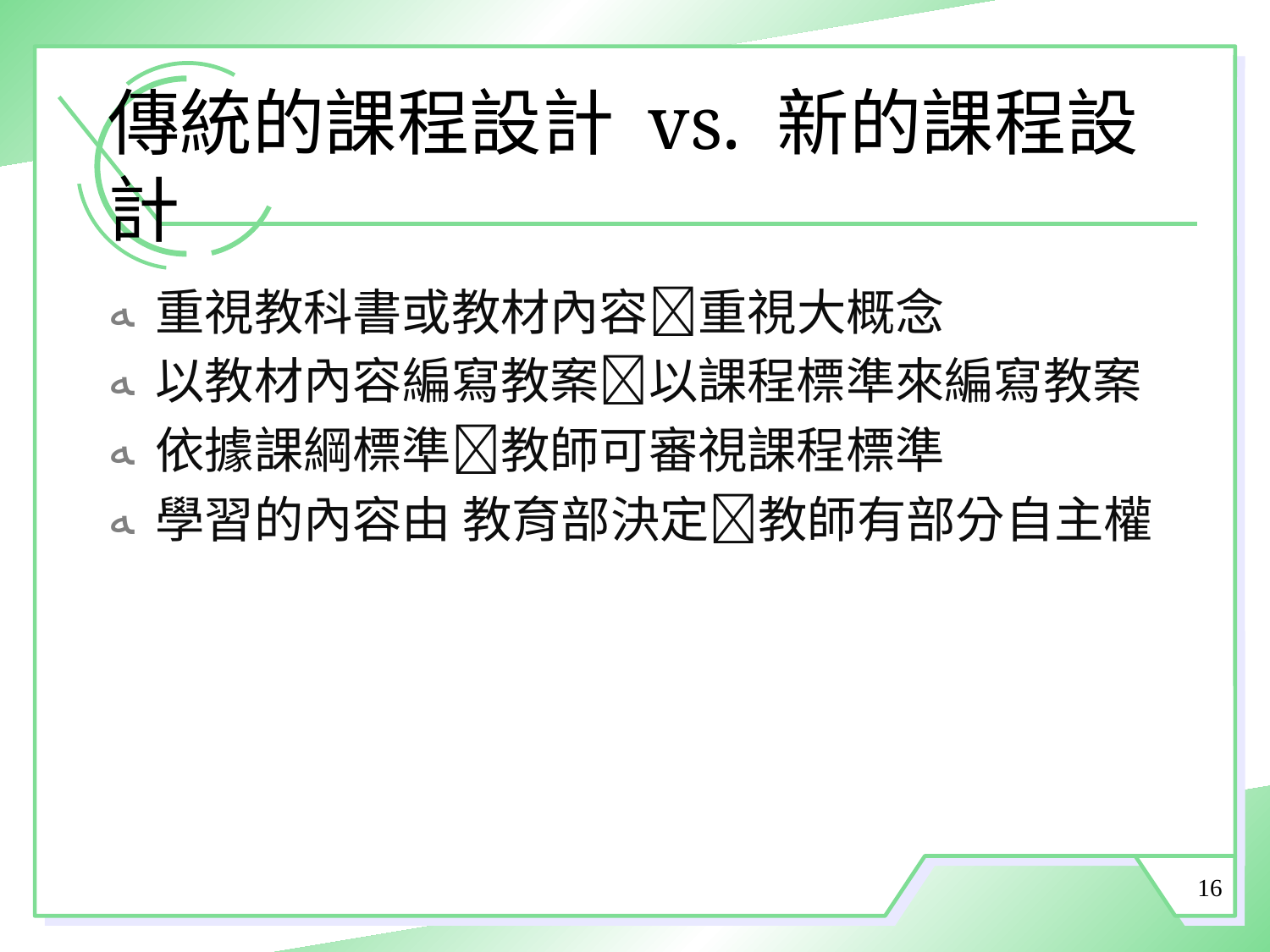

# 傳統的課程設計 vs. 新的課程設計
重視教科書或教材內容↔重視大概念
以教材內容編寫教案↔以課程標準來編寫教案
依據課綱標準↔教師可審視課程標準
學習的內容由 教育部決定↔教師有部分自主權

16